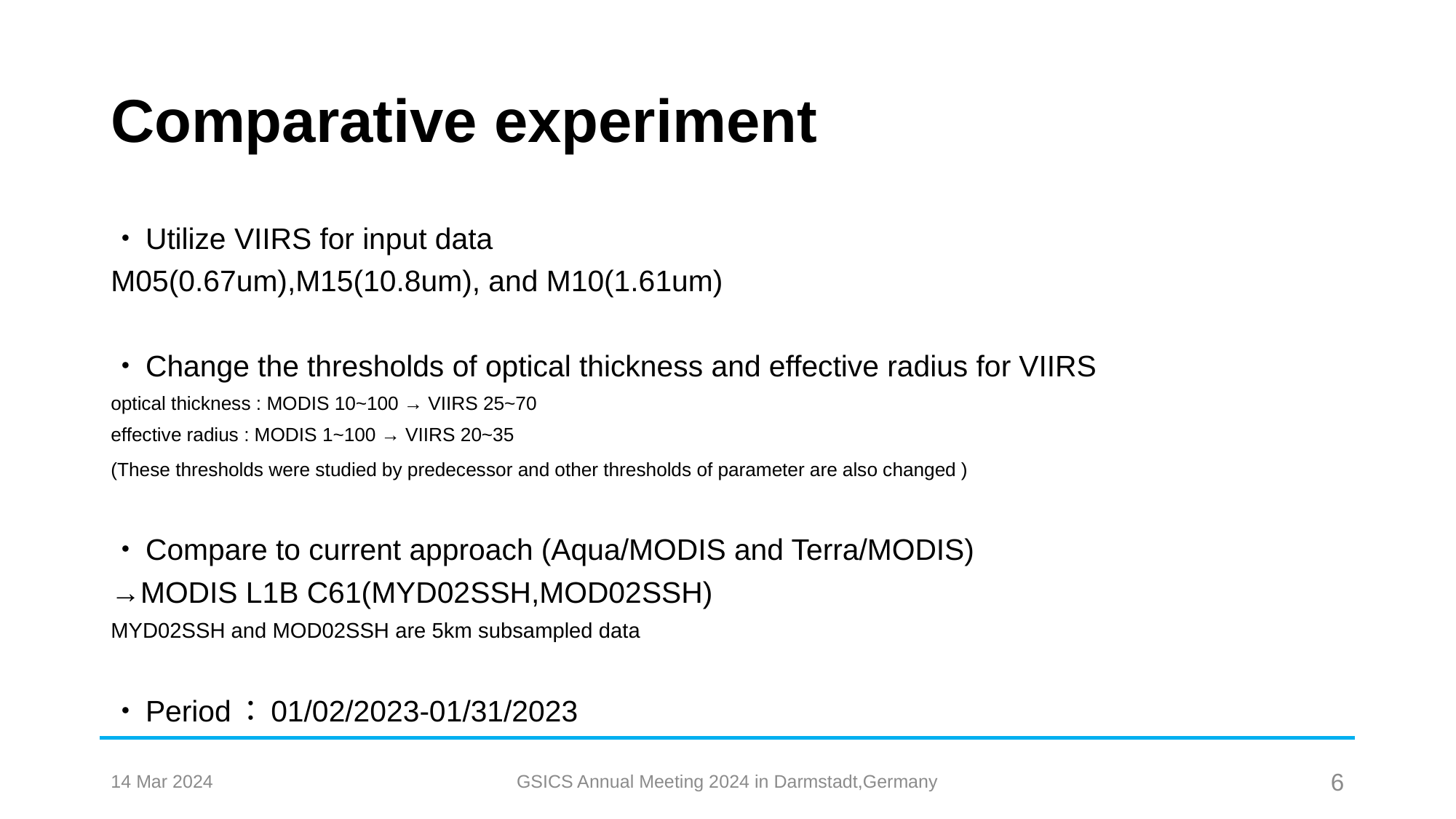

# Comparative experiment
・Utilize VIIRS for input data
M05(0.67um),M15(10.8um), and M10(1.61um)

・Change the thresholds of optical thickness and effective radius for VIIRS
optical thickness : MODIS 10~100 → VIIRS 25~70
effective radius : MODIS 1~100 → VIIRS 20~35
(These thresholds were studied by predecessor and other thresholds of parameter are also changed )

・Compare to current approach (Aqua/MODIS and Terra/MODIS)
→MODIS L1B C61(MYD02SSH,MOD02SSH)
MYD02SSH and MOD02SSH are 5km subsampled data

・Period：01/02/2023-01/31/2023
14 Mar 2024
GSICS Annual Meeting 2024 in Darmstadt,Germany
6